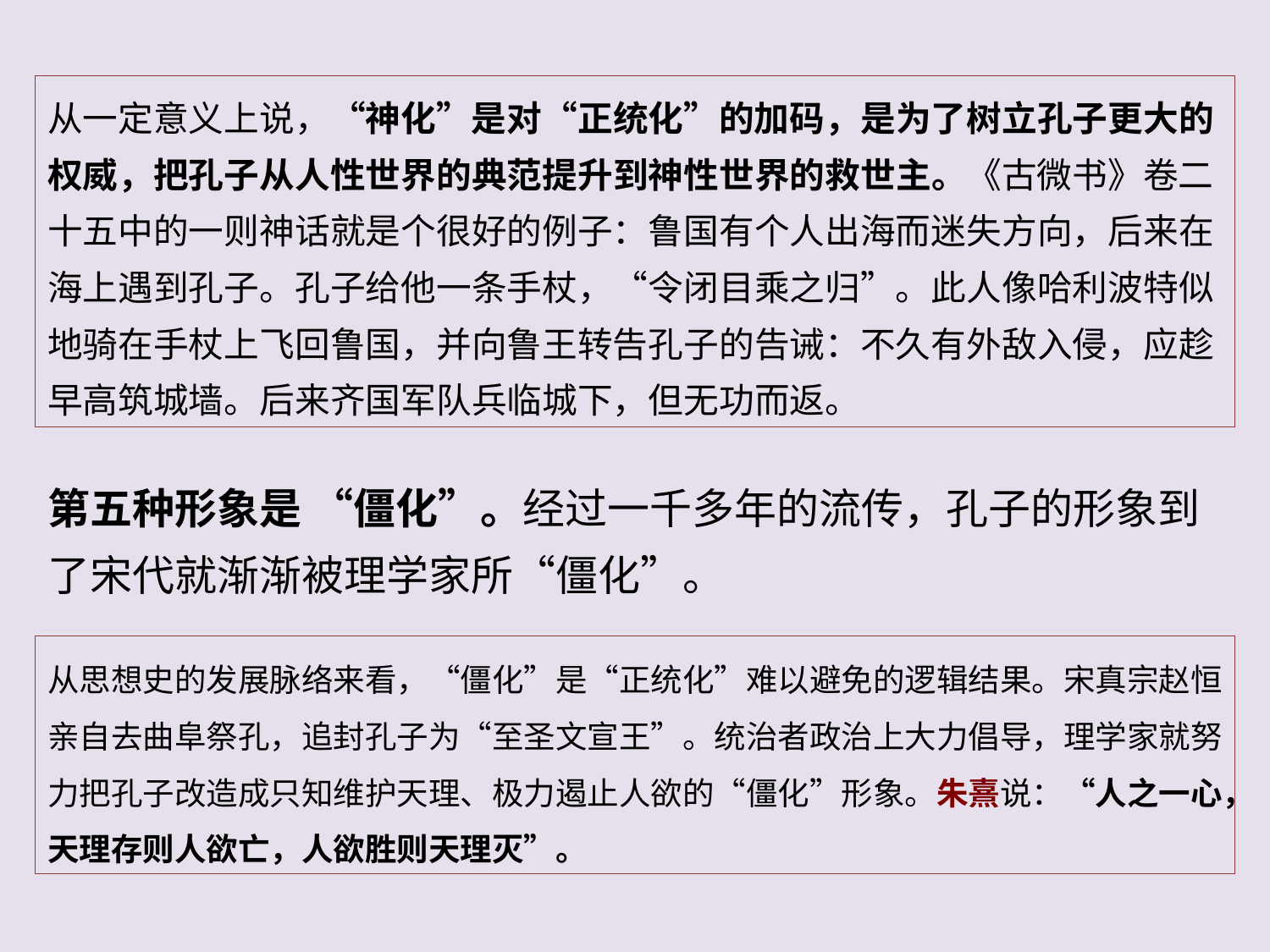

从一定意义上说，“神化”是对“正统化”的加码，是为了树立孔子更大的权威，把孔子从人性世界的典范提升到神性世界的救世主。《古微书》卷二十五中的一则神话就是个很好的例子：鲁国有个人出海而迷失方向，后来在海上遇到孔子。孔子给他一条手杖，“令闭目乘之归”。此人像哈利波特似地骑在手杖上飞回鲁国，并向鲁王转告孔子的告诫：不久有外敌入侵，应趁早高筑城墙。后来齐国军队兵临城下，但无功而返。
第五种形象是 “僵化”。经过一千多年的流传，孔子的形象到了宋代就渐渐被理学家所“僵化”。
从思想史的发展脉络来看，“僵化”是“正统化”难以避免的逻辑结果。宋真宗赵恒亲自去曲阜祭孔，追封孔子为“至圣文宣王”。统治者政治上大力倡导，理学家就努力把孔子改造成只知维护天理、极力遏止人欲的“僵化”形象。朱熹说：“人之一心，天理存则人欲亡，人欲胜则天理灭”。